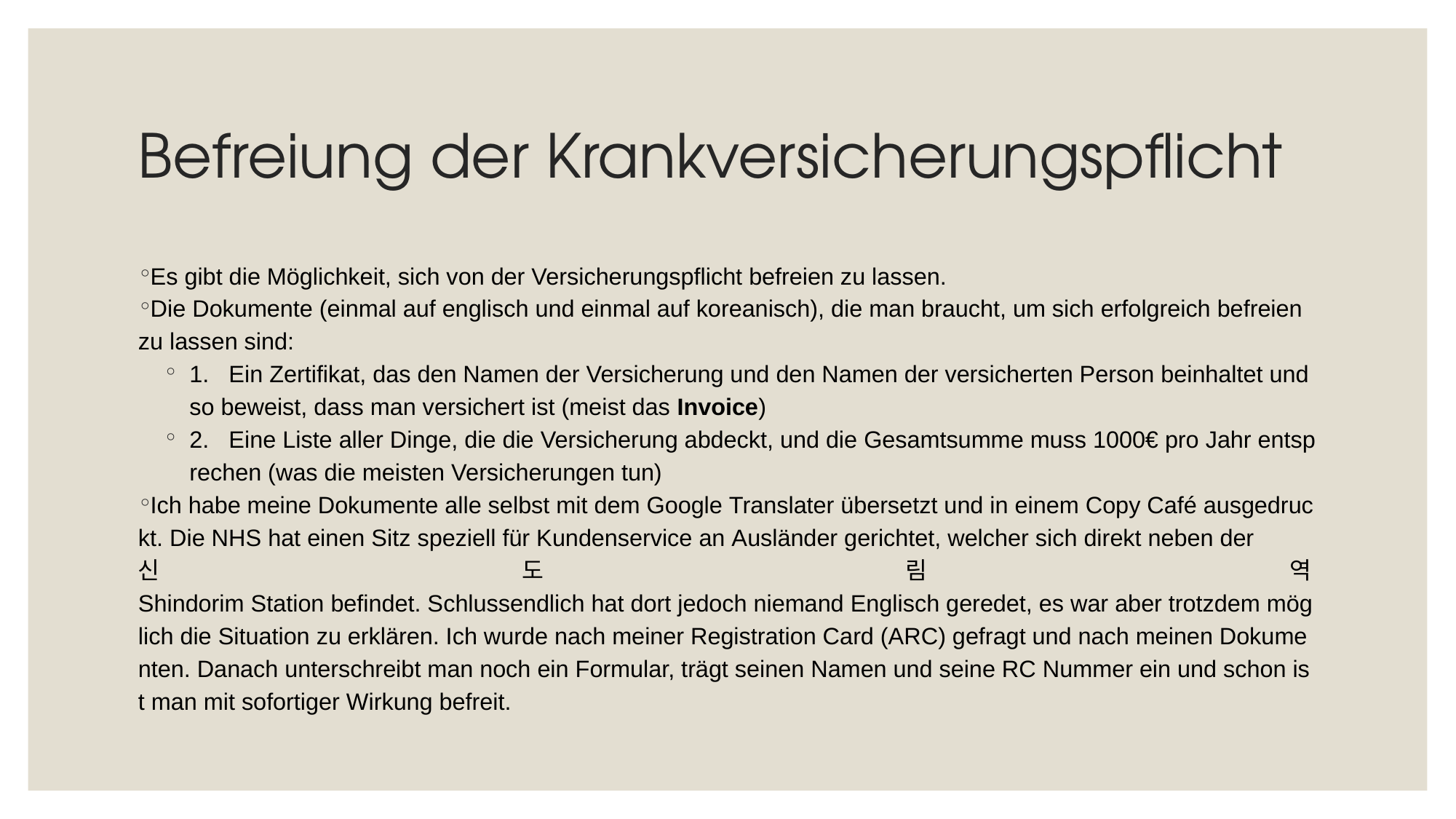

# Befreiung der Krankversicherungspflicht
Es gibt die Möglichkeit, sich von der Versicherungspflicht befreien zu lassen.
Die Dokumente (einmal auf englisch und einmal auf koreanisch), die man braucht, um sich erfolgreich befreien zu lassen sind:
1.   Ein Zertifikat, das den Namen der Versicherung und den Namen der versicherten Person beinhaltet und so beweist, dass man versichert ist (meist das Invoice)
2.   Eine Liste aller Dinge, die die Versicherung abdeckt, und die Gesamtsumme muss 1000€ pro Jahr entsprechen (was die meisten Versicherungen tun)
Ich habe meine Dokumente alle selbst mit dem Google Translater übersetzt und in einem Copy Café ausgedruckt. Die NHS hat einen Sitz speziell für Kundenservice an Ausländer gerichtet, welcher sich direkt neben der 신도림역Shindorim Station befindet. Schlussendlich hat dort jedoch niemand Englisch geredet, es war aber trotzdem möglich die Situation zu erklären. Ich wurde nach meiner Registration Card (ARC) gefragt und nach meinen Dokumenten. Danach unterschreibt man noch ein Formular, trägt seinen Namen und seine RC Nummer ein und schon ist man mit sofortiger Wirkung befreit.